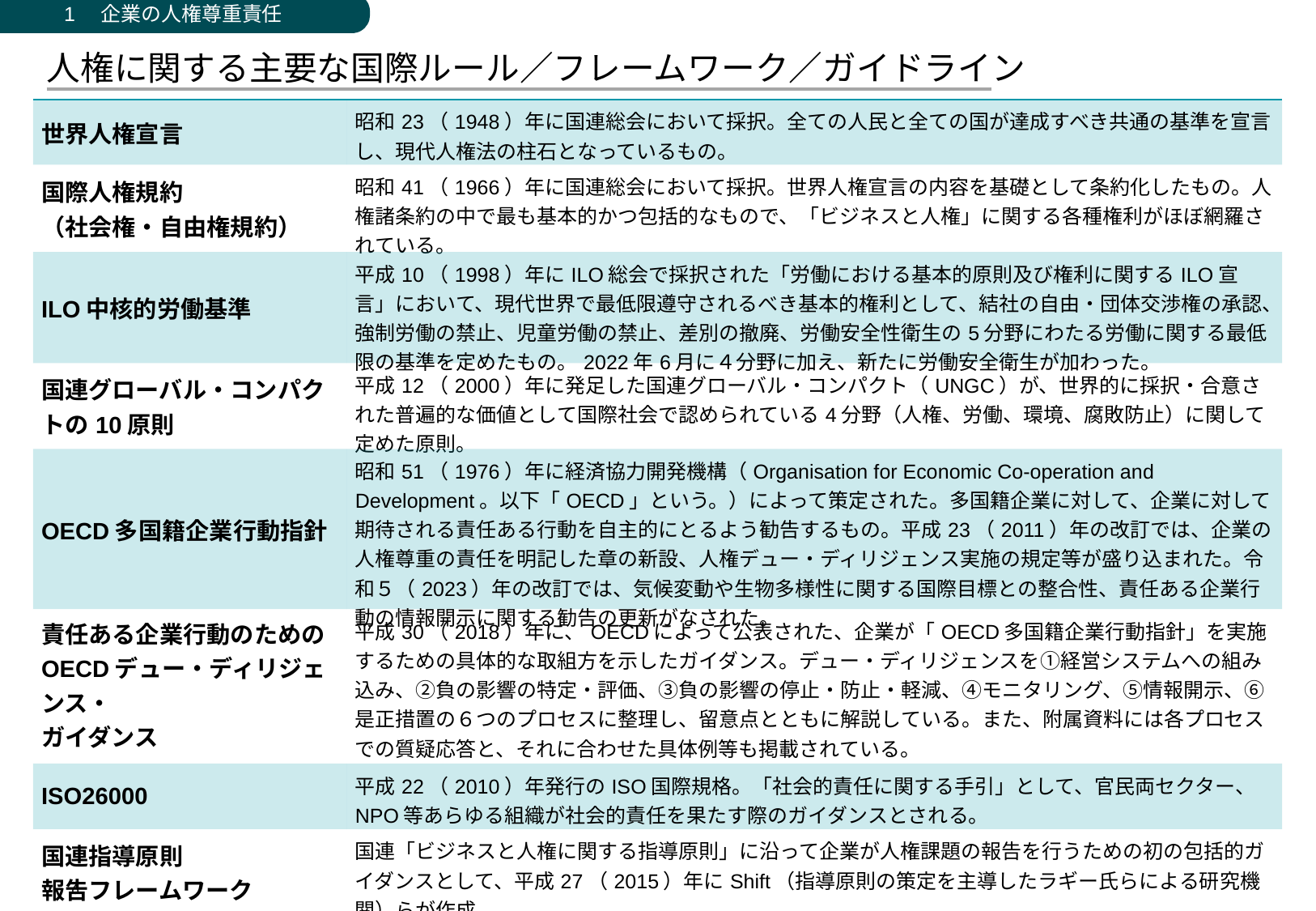

1　企業の人権尊重責任
# 人権に関する主要な国際ルール／フレームワーク／ガイドライン
| 世界人権宣言 | 昭和23（1948）年に国連総会において採択。全ての人民と全ての国が達成すべき共通の基準を宣言し、現代人権法の柱石となっているもの。 |
| --- | --- |
| 国際人権規約 （社会権・自由権規約） | 昭和41（1966）年に国連総会において採択。世界人権宣言の内容を基礎として条約化したもの。人権諸条約の中で最も基本的かつ包括的なもので、「ビジネスと人権」に関する各種権利がほぼ網羅されている。 |
| ILO中核的労働基準 | 平成10（1998）年にILO総会で採択された「労働における基本的原則及び権利に関するILO宣言」において、現代世界で最低限遵守されるべき基本的権利として、結社の自由・団体交渉権の承認、強制労働の禁止、児童労働の禁止、差別の撤廃、労働安全性衛生の5分野にわたる労働に関する最低限の基準を定めたもの。2022年6月に４分野に加え、新たに労働安全衛生が加わった。 |
| 国連グローバル・コンパクトの10原則 | 平成12（2000）年に発足した国連グローバル・コンパクト（UNGC）が、世界的に採択・合意された普遍的な価値として国際社会で認められている4分野（人権、労働、環境、腐敗防止）に関して定めた原則。 |
| OECD多国籍企業行動指針 | 昭和51（1976）年に経済協力開発機構（Organisation for Economic Co-operation and Development。以下「OECD」という。）によって策定された。多国籍企業に対して、企業に対して期待される責任ある行動を自主的にとるよう勧告するもの。平成23（2011）年の改訂では、企業の人権尊重の責任を明記した章の新設、人権デュー・ディリジェンス実施の規定等が盛り込まれた。令和５（2023）年の改訂では、気候変動や生物多様性に関する国際目標との整合性、責任ある企業行動の情報開示に関する勧告の更新がなされた。 |
| 責任ある企業行動のための OECDデュー・ディリジェンス・ ガイダンス | 平成30（2018）年に、OECDによって公表された、企業が「OECD多国籍企業行動指針」を実施するための具体的な取組方を示したガイダンス。デュー・ディリジェンスを①経営システムへの組み込み、②負の影響の特定・評価、③負の影響の停止・防止・軽減、④モニタリング、⑤情報開示、⑥是正措置の６つのプロセスに整理し、留意点とともに解説している。また、附属資料には各プロセスでの質疑応答と、それに合わせた具体例等も掲載されている。 |
| ISO26000 | 平成22（2010）年発行のISO国際規格。「社会的責任に関する手引」として、官民両セクター、NPO等あらゆる組織が社会的責任を果たす際のガイダンスとされる。 |
| 国連指導原則 報告フレームワーク | 国連「ビジネスと人権に関する指導原則」に沿って企業が人権課題の報告を行うための初の包括的ガイダンスとして、平成27（2015）年にShift（指導原則の策定を主導したラギー氏らによる研究機関）らが作成。 |

6